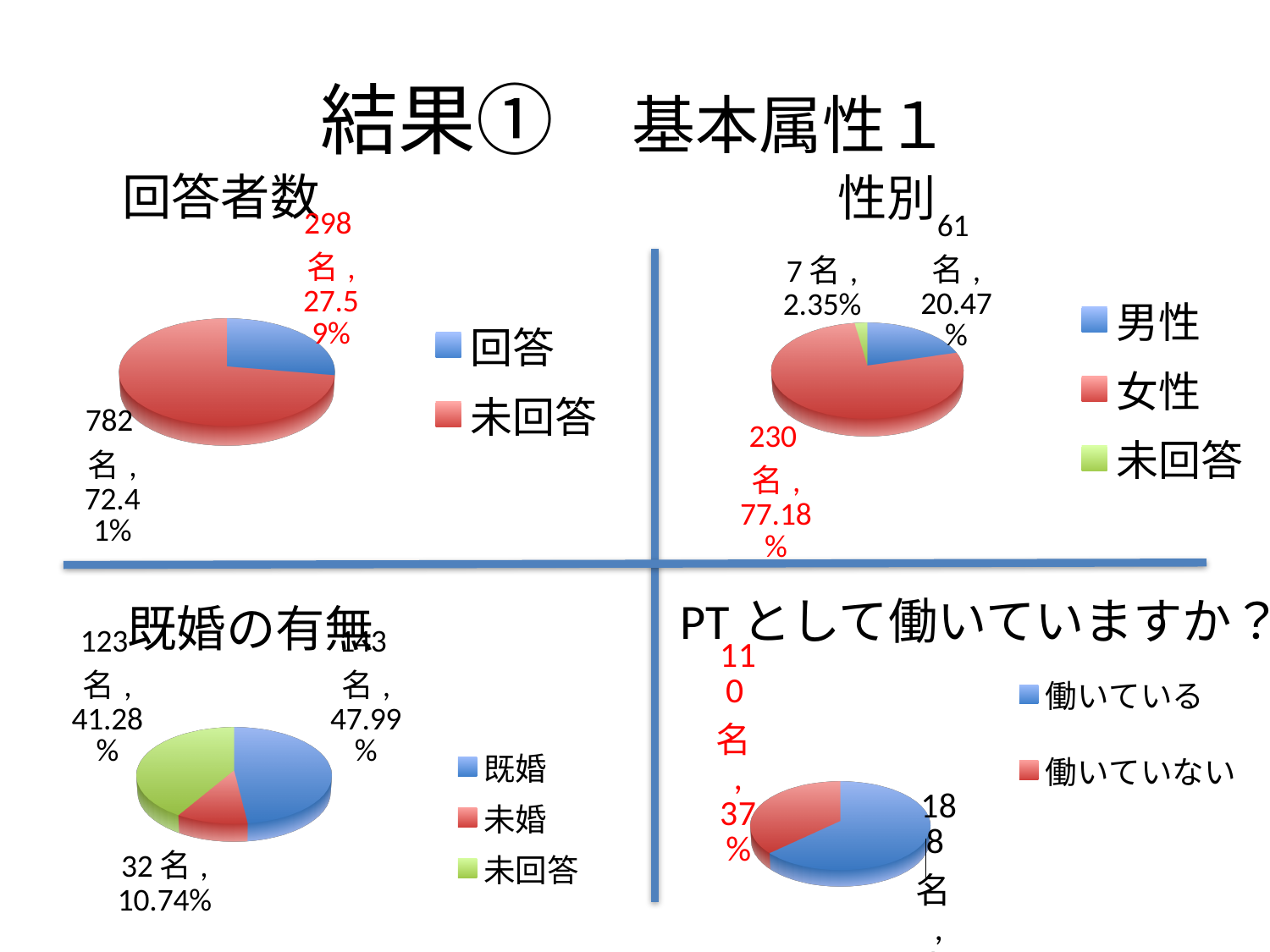

# 結果①　基本属性１
回答者数
性別

[unsupported chart]

[unsupported chart]

PTとして働いていますか？
既婚の有無

[unsupported chart]

[unsupported chart]